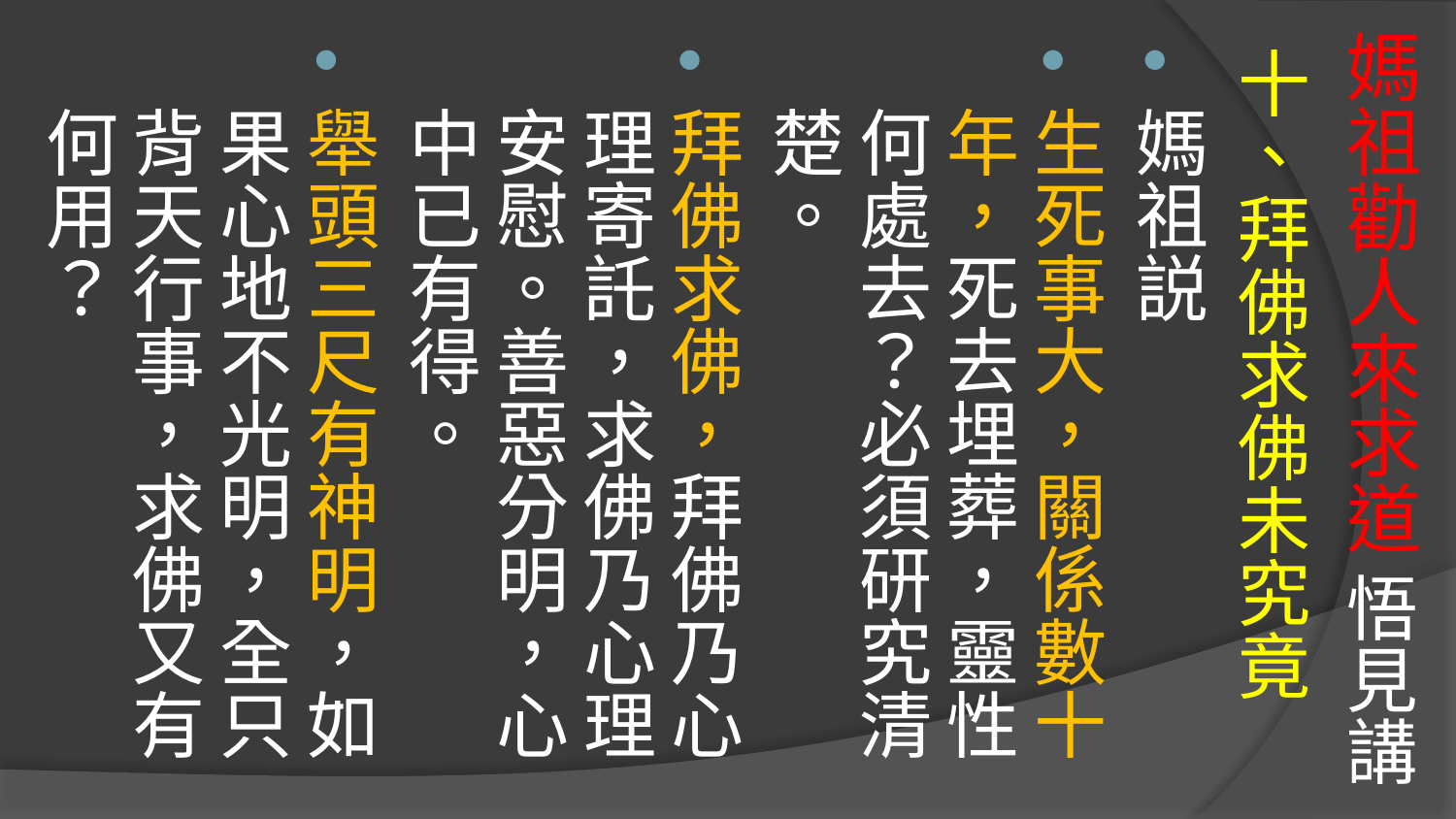

# 媽祖勸人來求道 悟見講
十、拜佛求佛未究竟
媽祖説
生死事大，關係數十年，死去埋葬，靈性何處去？必須研究清楚。
拜佛求佛，拜佛乃心理寄託，求佛乃心理安慰。善惡分明，心中已有得。
舉頭三尺有神明，如果心地不光明，全只背天行事，求佛又有何用？